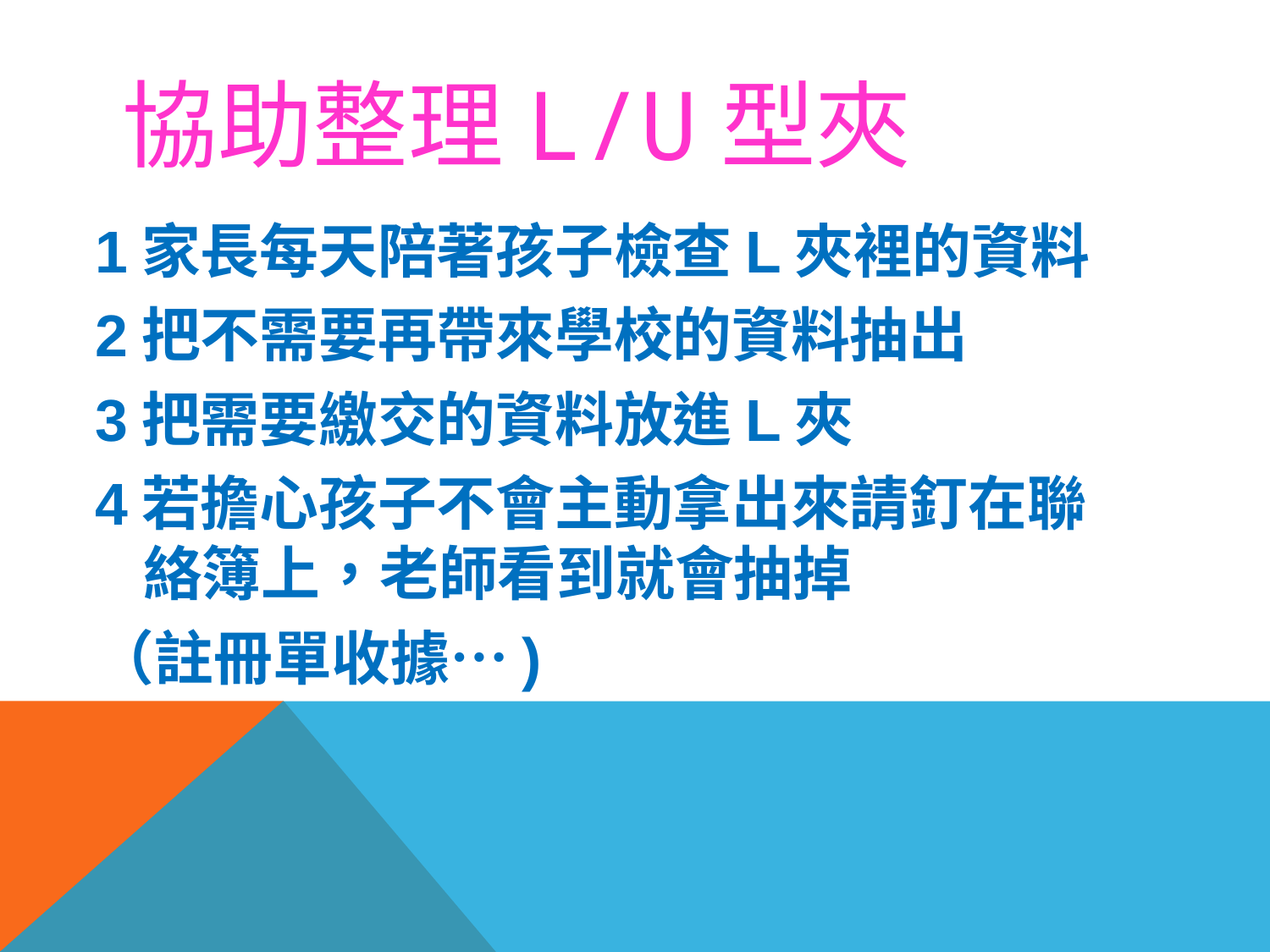

# 協助整理L/U型夾
1家長每天陪著孩子檢查L夾裡的資料
2把不需要再帶來學校的資料抽出
3把需要繳交的資料放進L夾
4若擔心孩子不會主動拿出來請釘在聯絡簿上，老師看到就會抽掉
（註冊單收據…)